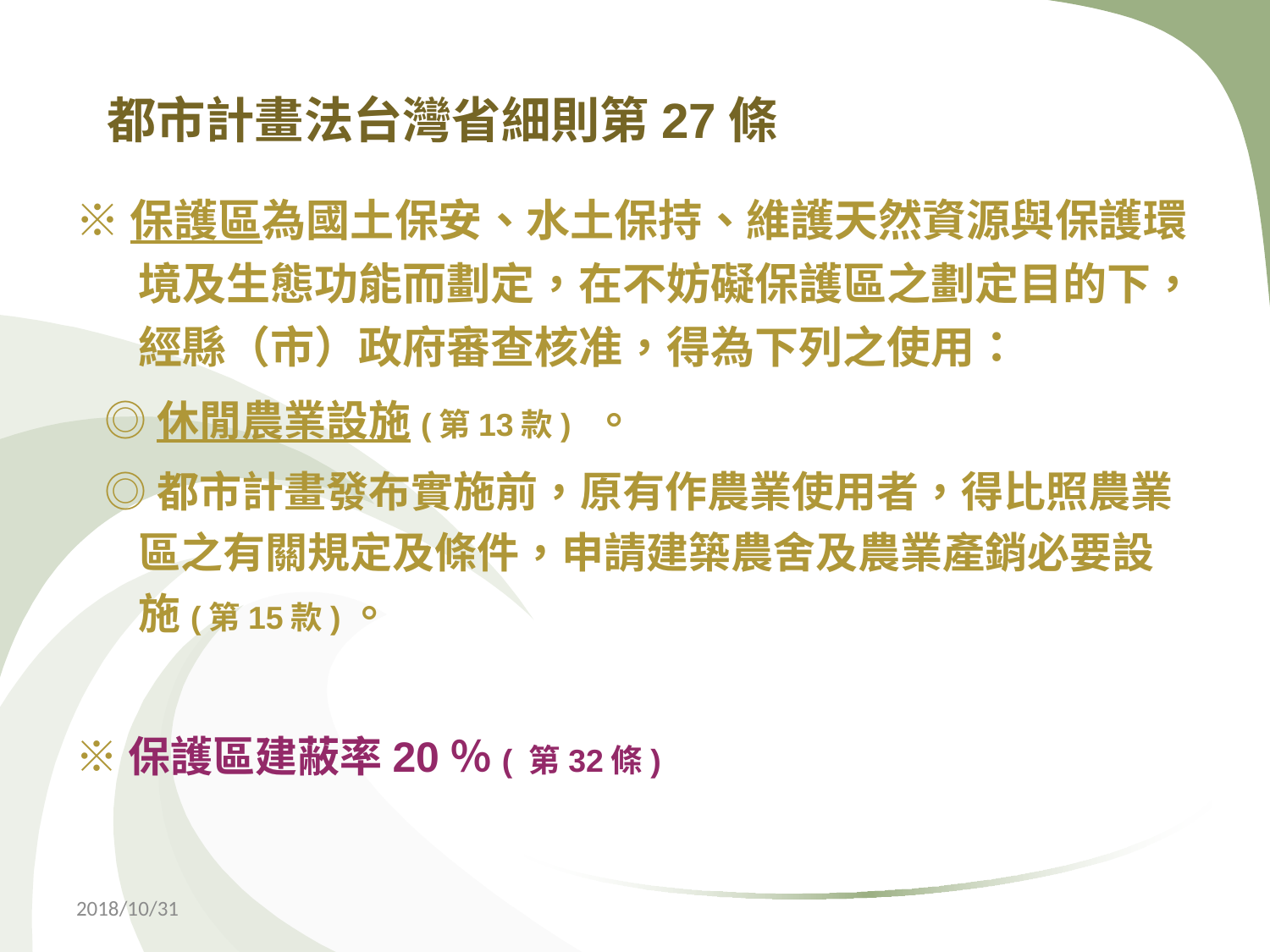

都市計畫法台灣省細則第27條
※保護區為國土保安、水土保持、維護天然資源與保護環境及生態功能而劃定，在不妨礙保護區之劃定目的下，經縣（市）政府審查核准，得為下列之使用：
   ◎休閒農業設施(第13款) 。
   ◎都市計畫發布實施前，原有作農業使用者，得比照農業區之有關規定及條件，申請建築農舍及農業產銷必要設施(第15款)。

※保護區建蔽率20％( 第32條)
2018/10/31